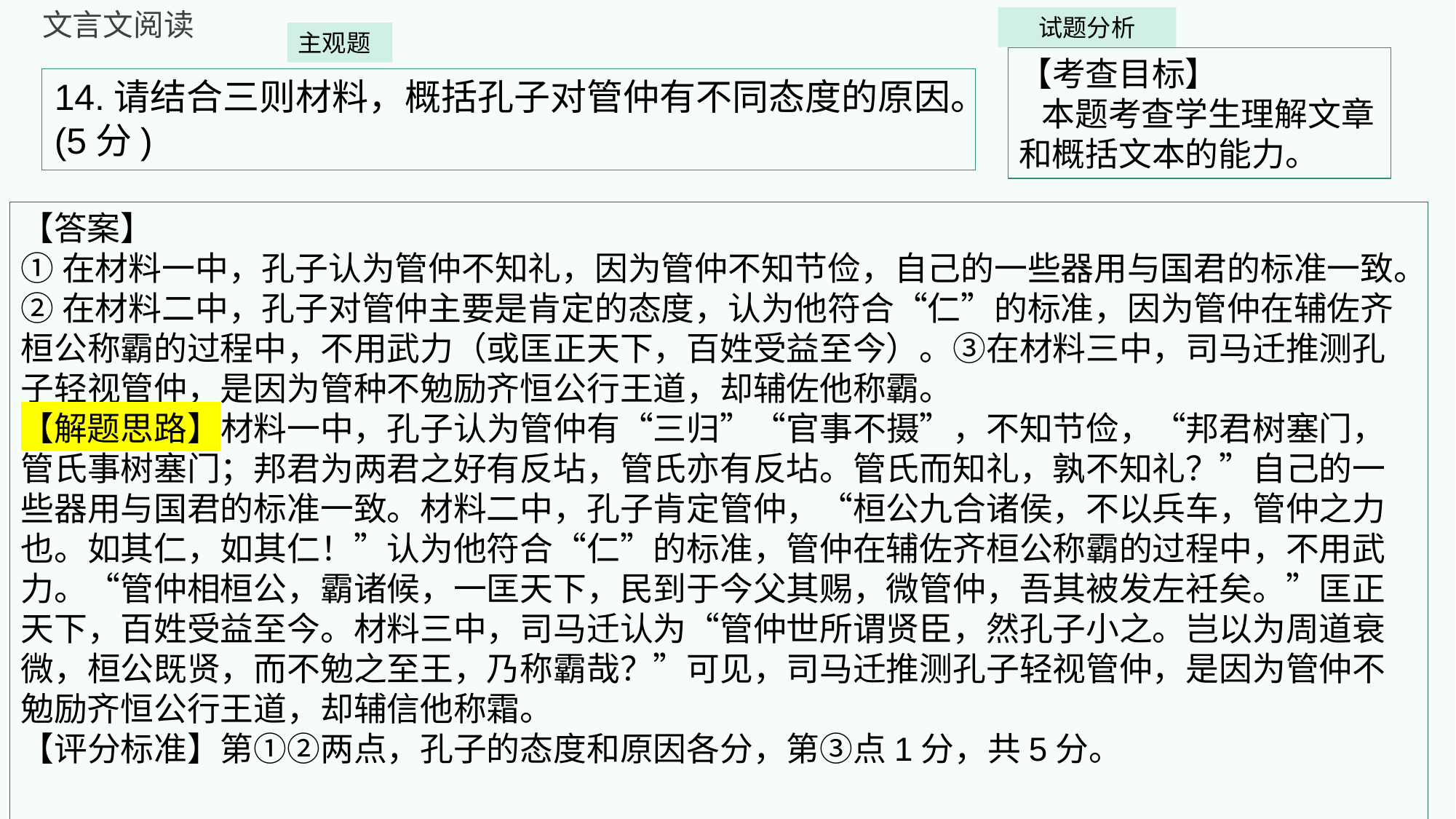

文言文阅读
试题分析
主观题
【考查目标】
  本题考查学生理解文章和概括文本的能力。
14.请结合三则材料，概括孔子对管仲有不同态度的原因。(5分)
【答案】
①在材料一中，孔子认为管仲不知礼，因为管仲不知节俭，自己的一些器用与国君的标准一致。
②在材料二中，孔子对管仲主要是肯定的态度，认为他符合“仁”的标准，因为管仲在辅佐齐桓公称霸的过程中，不用武力（或匡正天下，百姓受益至今）。③在材料三中，司马迁推测孔子轻视管仲，是因为管种不勉励齐恒公行王道，却辅佐他称霸。
【解题思路】材料一中，孔子认为管仲有“三归”“官事不摄”，不知节俭，“邦君树塞门，管氏事树塞门；邦君为两君之好有反坫，管氏亦有反坫。管氏而知礼，孰不知礼？”自己的一些器用与国君的标准一致。材料二中，孔子肯定管仲，“桓公九合诸侯，不以兵车，管仲之力也。如其仁，如其仁！”认为他符合“仁”的标准，管仲在辅佐齐桓公称霸的过程中，不用武力。“管仲相桓公，霸诸候，一匡天下，民到于今父其赐，微管仲，吾其被发左衽矣。”匡正天下，百姓受益至今。材料三中，司马迁认为“管仲世所谓贤臣，然孔子小之。岂以为周道衰微，桓公既贤，而不勉之至王，乃称霸哉？”可见，司马迁推测孔子轻视管仲，是因为管仲不勉励齐恒公行王道，却辅信他称霜。
【评分标准】第①②两点，孔子的态度和原因各分，第③点1分，共5分。